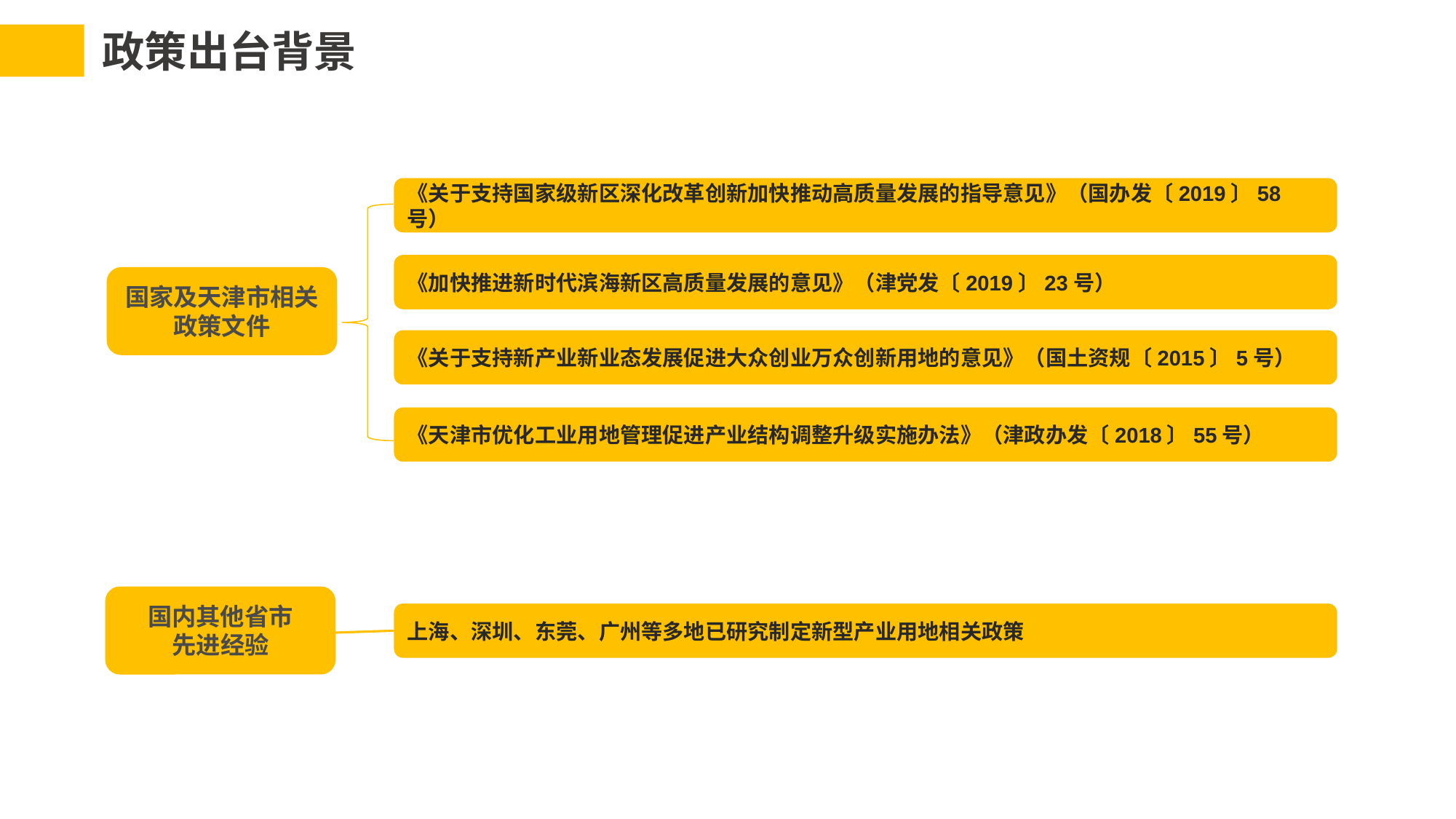

政策出台背景

《关于支持国家级新区深化改革创新加快推动高质量发展的指导意见》（国办发〔2019〕58号）

《加快推进新时代滨海新区高质量发展的意见》（津党发〔2019〕23号）

国家及天津市相关政策文件
《关于支持新产业新业态发展促进大众创业万众创新用地的意见》（国土资规〔2015〕5号）
《天津市优化工业用地管理促进产业结构调整升级实施办法》（津政办发〔2018〕55号）

国内其他省市
先进经验
上海、深圳、东莞、广州等多地已研究制定新型产业用地相关政策